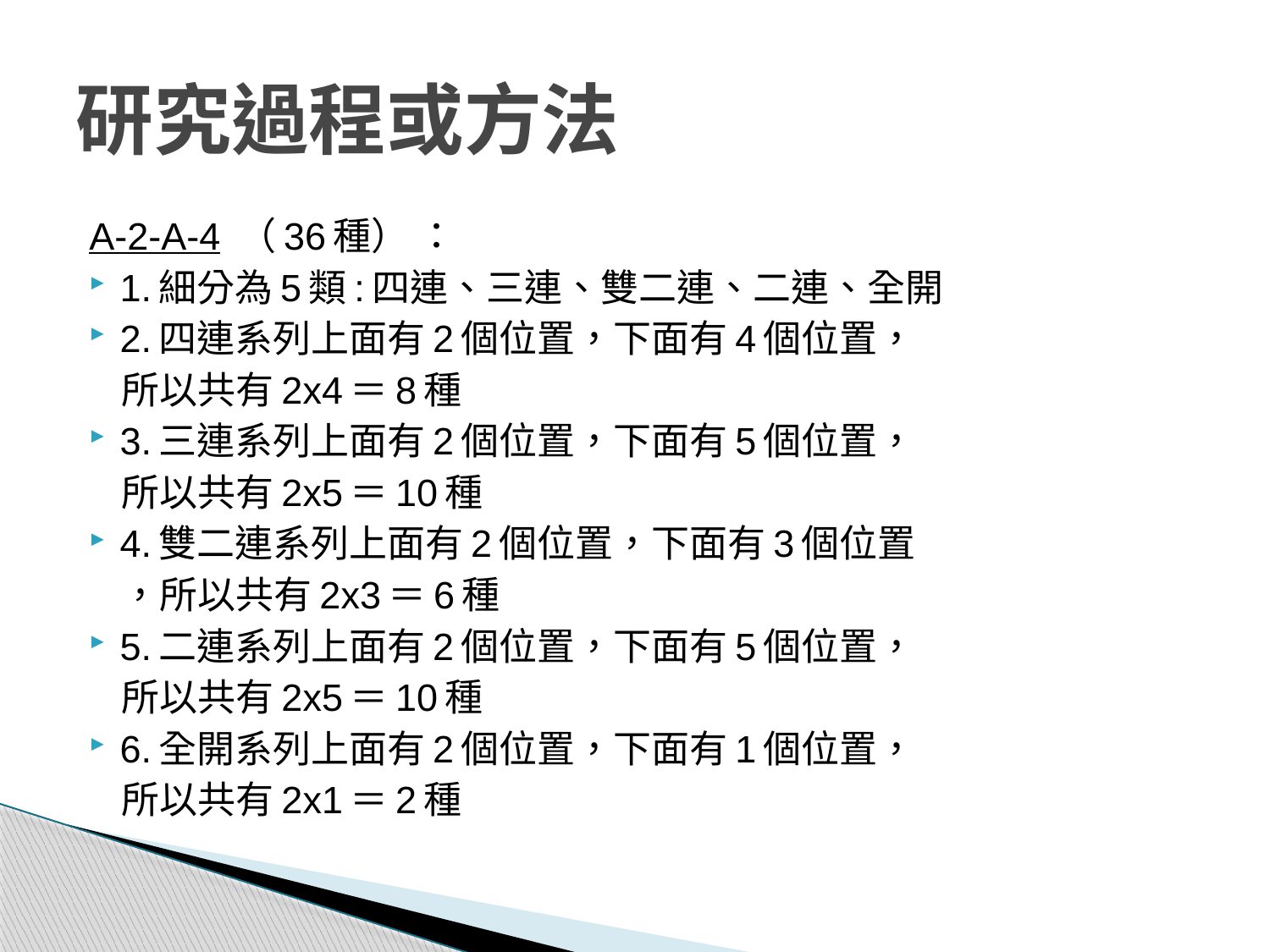

# 研究過程或方法
A-2-A-4 （36種） ：
1.細分為5類:四連、三連、雙二連、二連、全開
2.四連系列上面有2個位置，下面有4個位置，
   所以共有2x4＝8種
3.三連系列上面有2個位置，下面有5個位置，
   所以共有2x5＝10種
4.雙二連系列上面有2個位置，下面有3個位置
   ，所以共有2x3＝6種
5.二連系列上面有2個位置，下面有5個位置，
   所以共有2x5＝10種
6.全開系列上面有2個位置，下面有1個位置，
   所以共有2x1＝2種